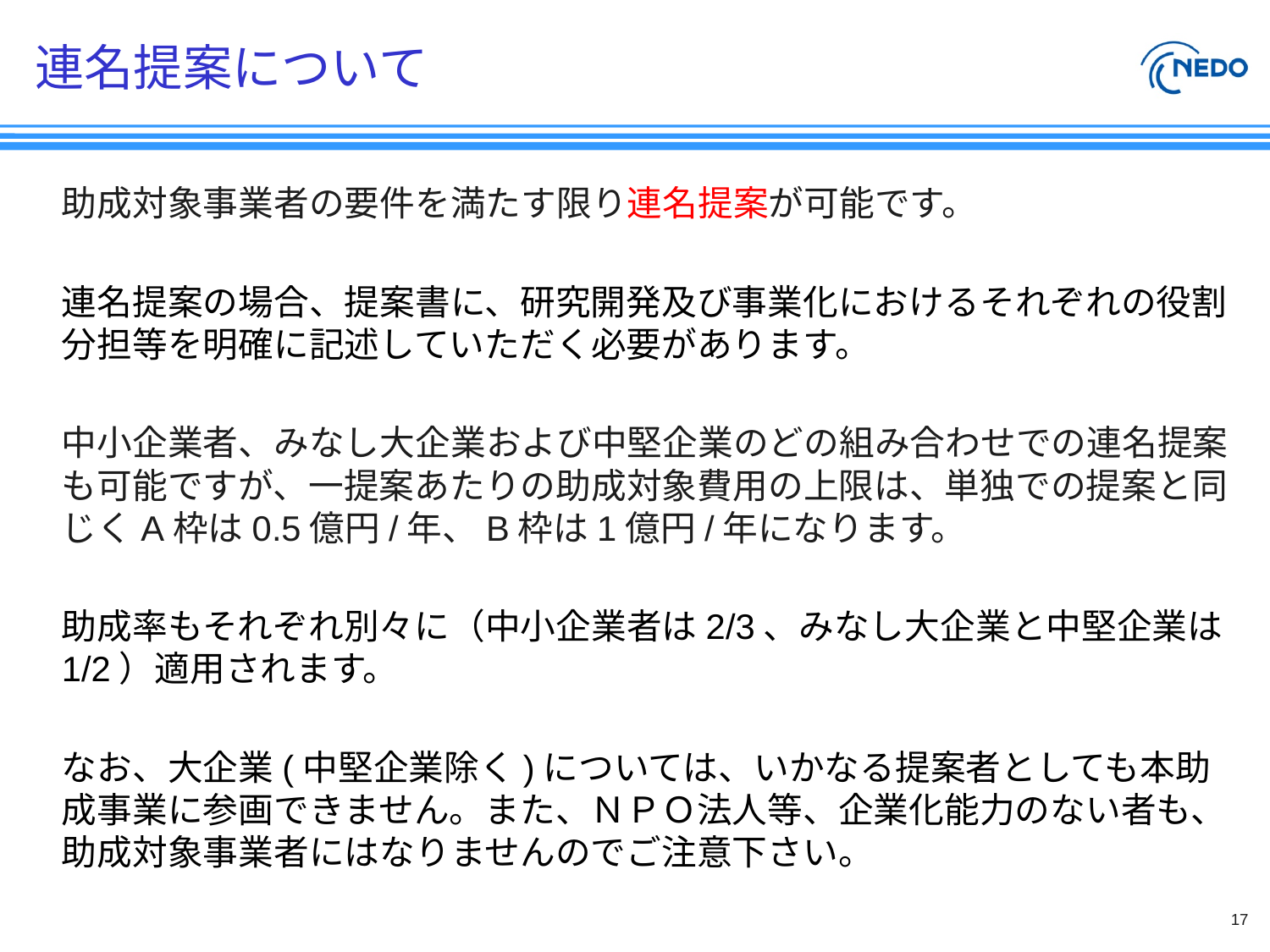

# 連名提案について
助成対象事業者の要件を満たす限り連名提案が可能です。

連名提案の場合、提案書に、研究開発及び事業化におけるそれぞれの役割分担等を明確に記述していただく必要があります。

中小企業者、みなし大企業および中堅企業のどの組み合わせでの連名提案も可能ですが、一提案あたりの助成対象費用の上限は、単独での提案と同じくA枠は0.5億円/年、B枠は1億円/年になります。

助成率もそれぞれ別々に（中小企業者は2/3、みなし大企業と中堅企業は1/2）適用されます。

なお、大企業(中堅企業除く)については、いかなる提案者としても本助成事業に参画できません。また、ＮＰＯ法人等、企業化能力のない者も、助成対象事業者にはなりませんのでご注意下さい。
17